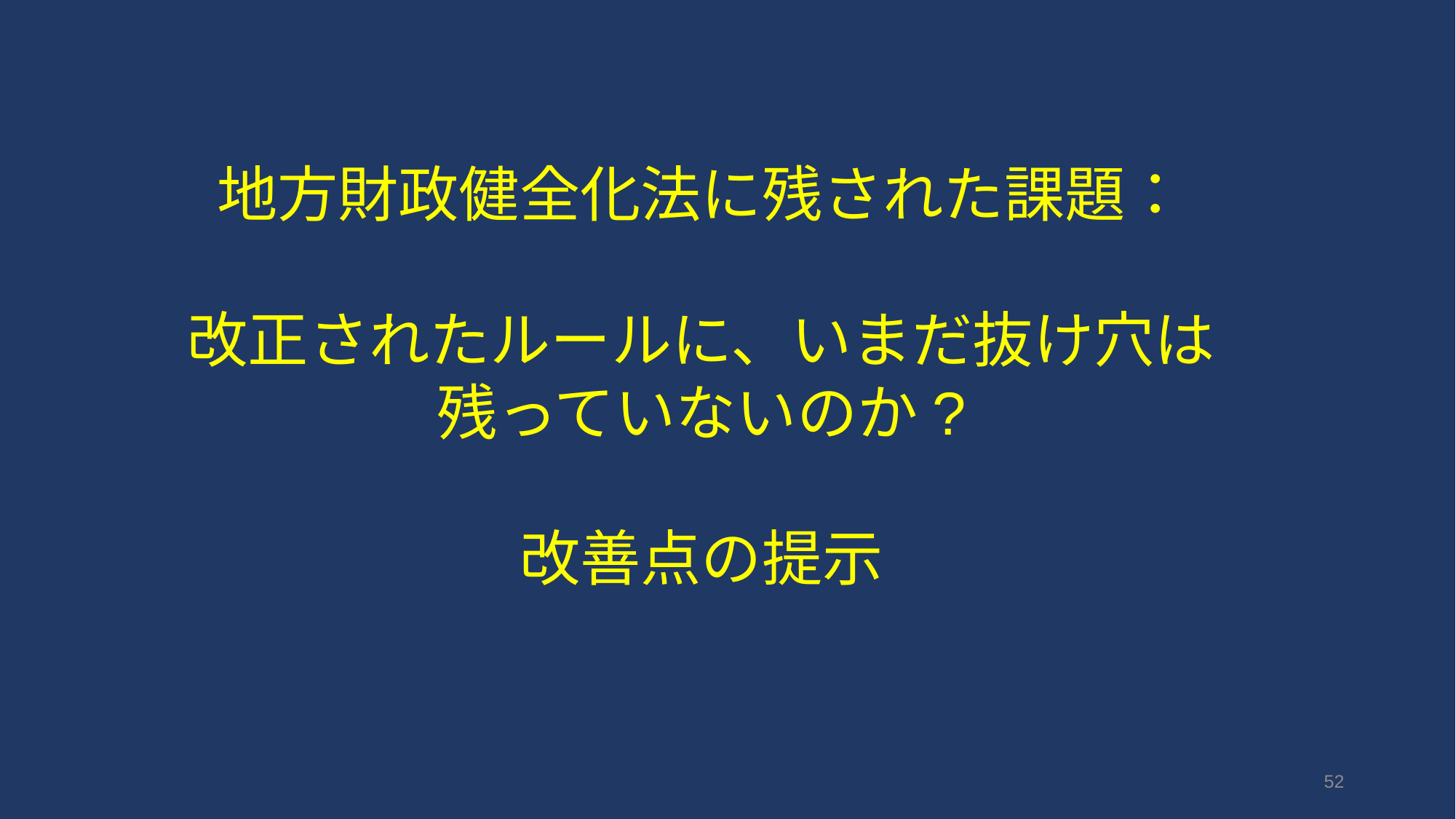

地方財政健全化法に残された課題：

改正されたルールに、いまだ抜け穴は残っていないのか?

改善点の提示
#
52